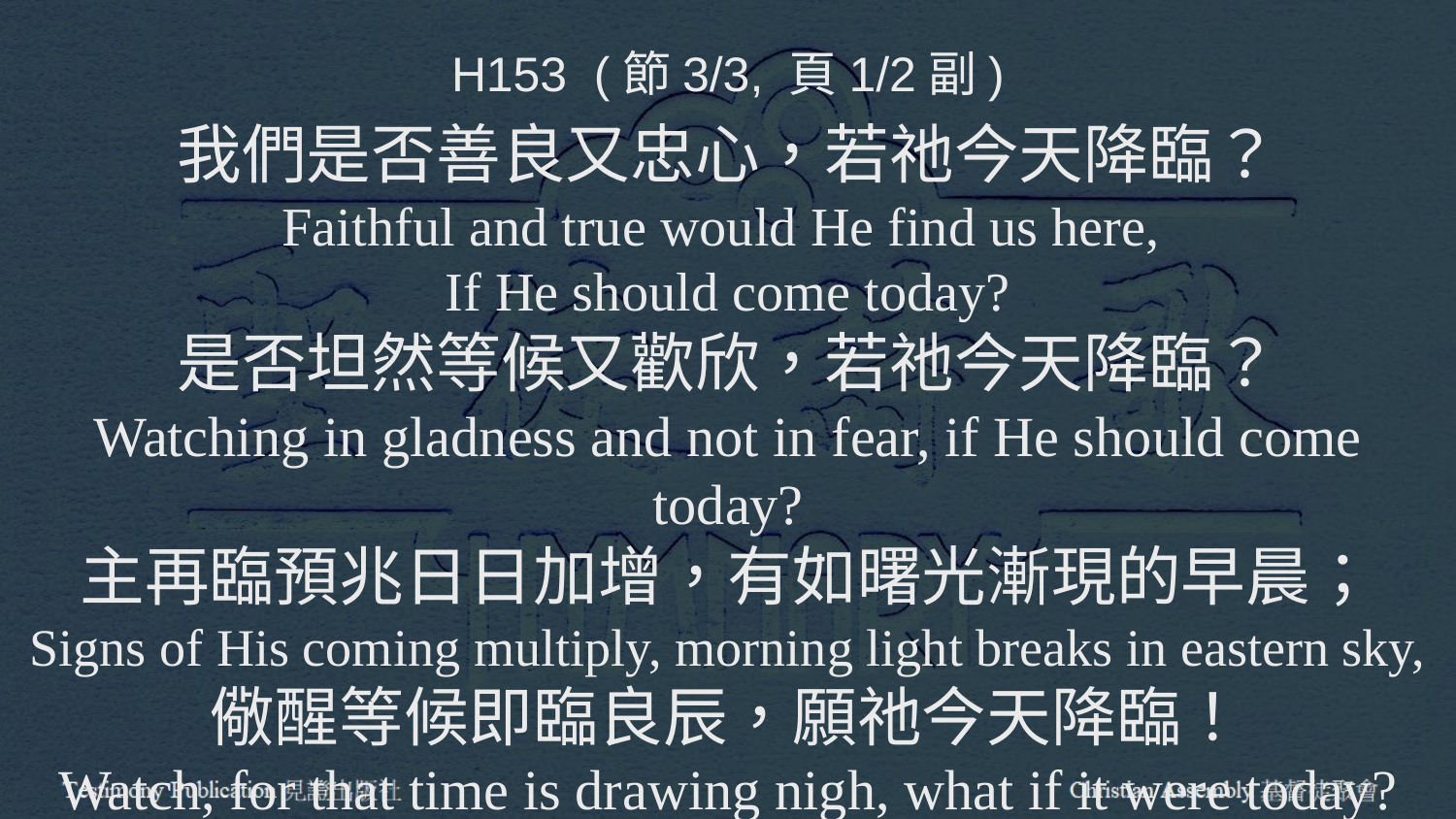

H153  (節3/3, 頁1/2副)
我們是否善良又忠心，若祂今天降臨？
Faithful and true would He find us here,
If He should come today?
是否坦然等候又歡欣，若祂今天降臨？
Watching in gladness and not in fear, if He should come today?
主再臨預兆日日加增，有如曙光漸現的早晨；
Signs of His coming multiply, morning light breaks in eastern sky,
儆醒等候即臨良辰，願祂今天降臨！
Watch, for that time is drawing nigh, what if it were today?